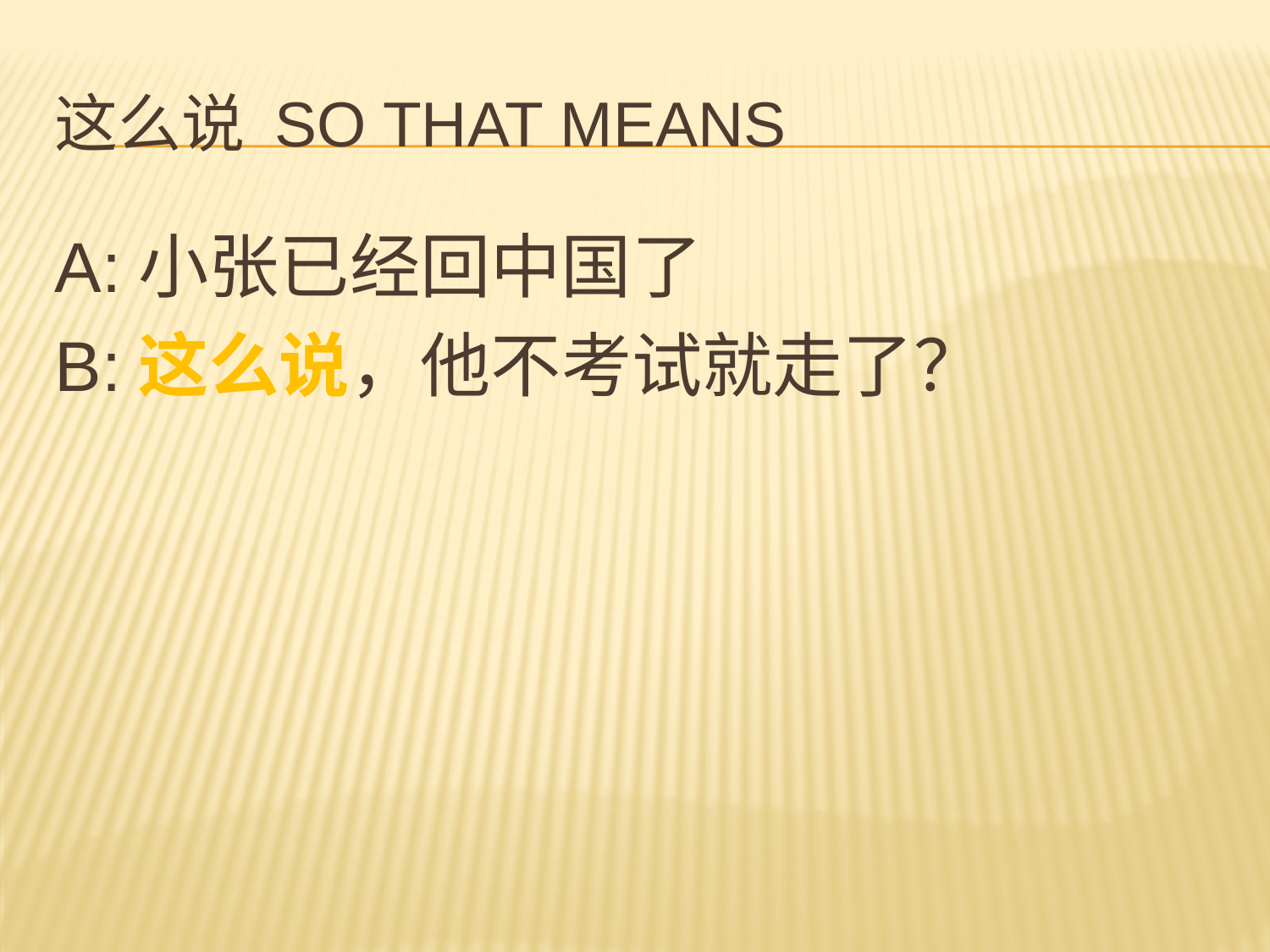

# 这么说 so that means
A:小张已经回中国了
B:这么说，他不考试就走了？